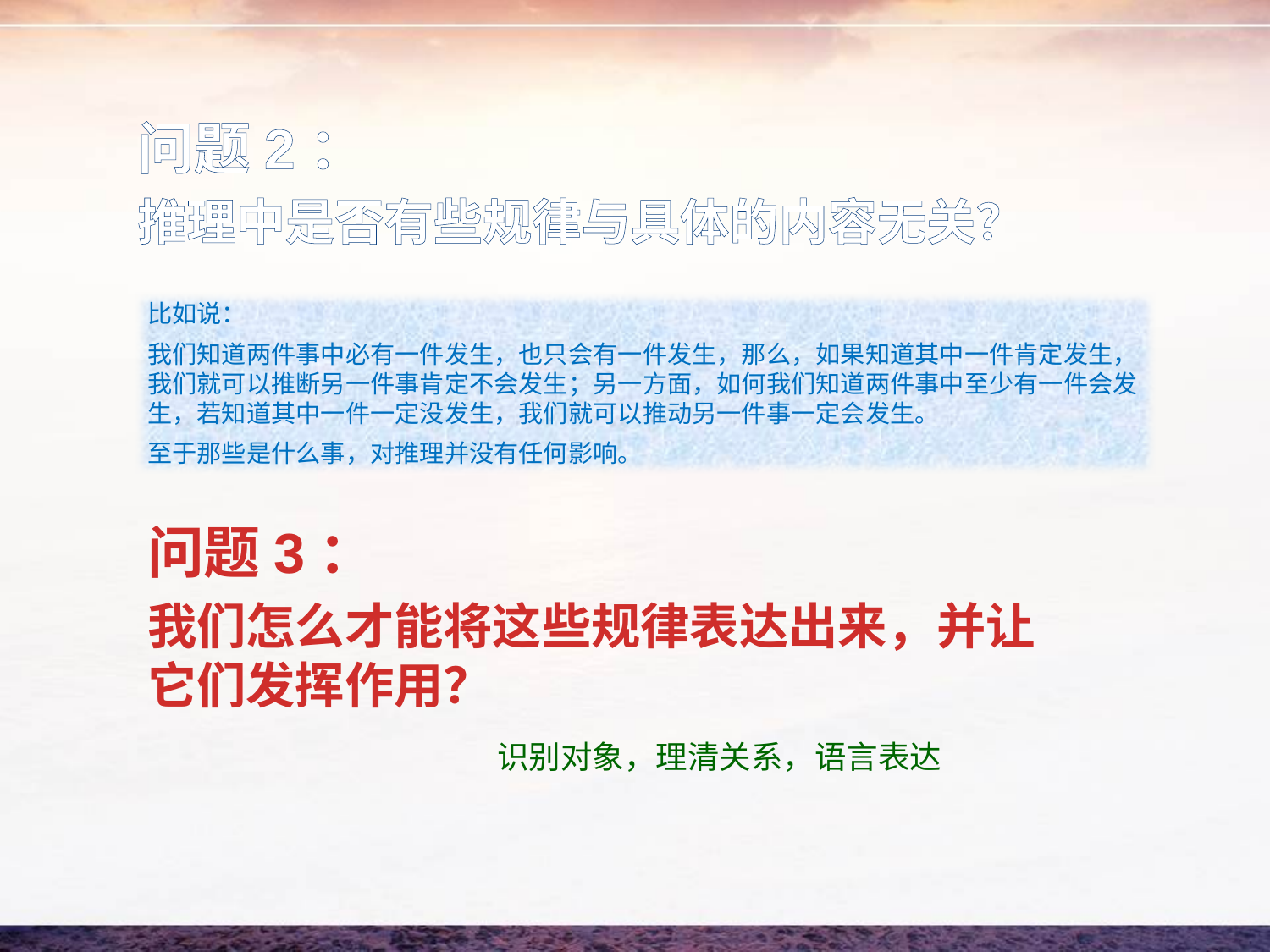

问题2：
推理中是否有些规律与具体的内容无关？
比如说：
我们知道两件事中必有一件发生，也只会有一件发生，那么，如果知道其中一件肯定发生，我们就可以推断另一件事肯定不会发生；另一方面，如何我们知道两件事中至少有一件会发生，若知道其中一件一定没发生，我们就可以推动另一件事一定会发生。
至于那些是什么事，对推理并没有任何影响。
问题3：
我们怎么才能将这些规律表达出来，并让它们发挥作用？
识别对象，理清关系，语言表达